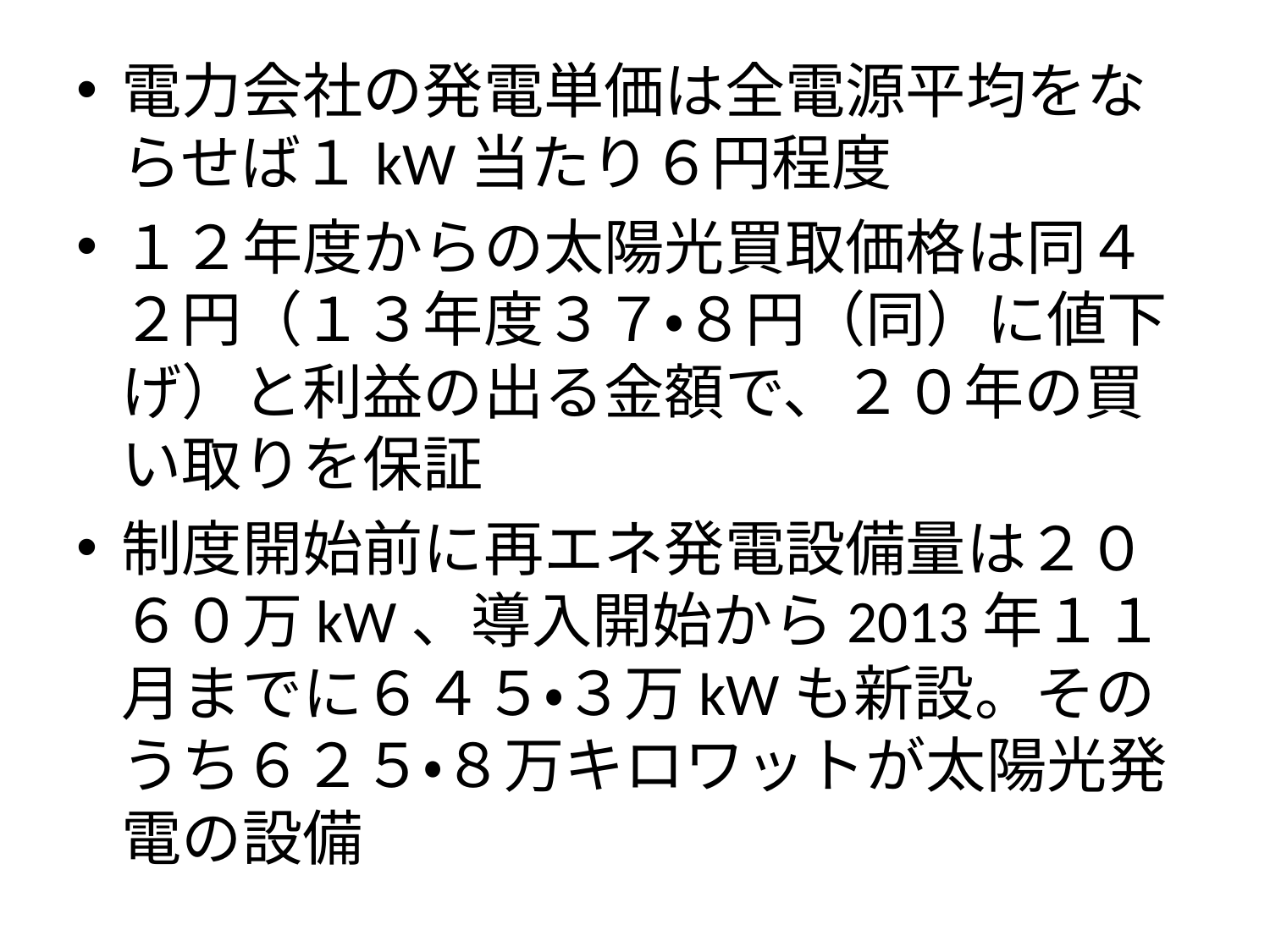

電力会社の発電単価は全電源平均をならせば１kW当たり６円程度
１２年度からの太陽光買取価格は同４２円（１３年度３７・８円（同）に値下げ）と利益の出る金額で、２０年の買い取りを保証
制度開始前に再エネ発電設備量は２０６０万kW、導入開始から2013年１１月までに６４５・３万kWも新設。そのうち６２５・８万キロワットが太陽光発電の設備